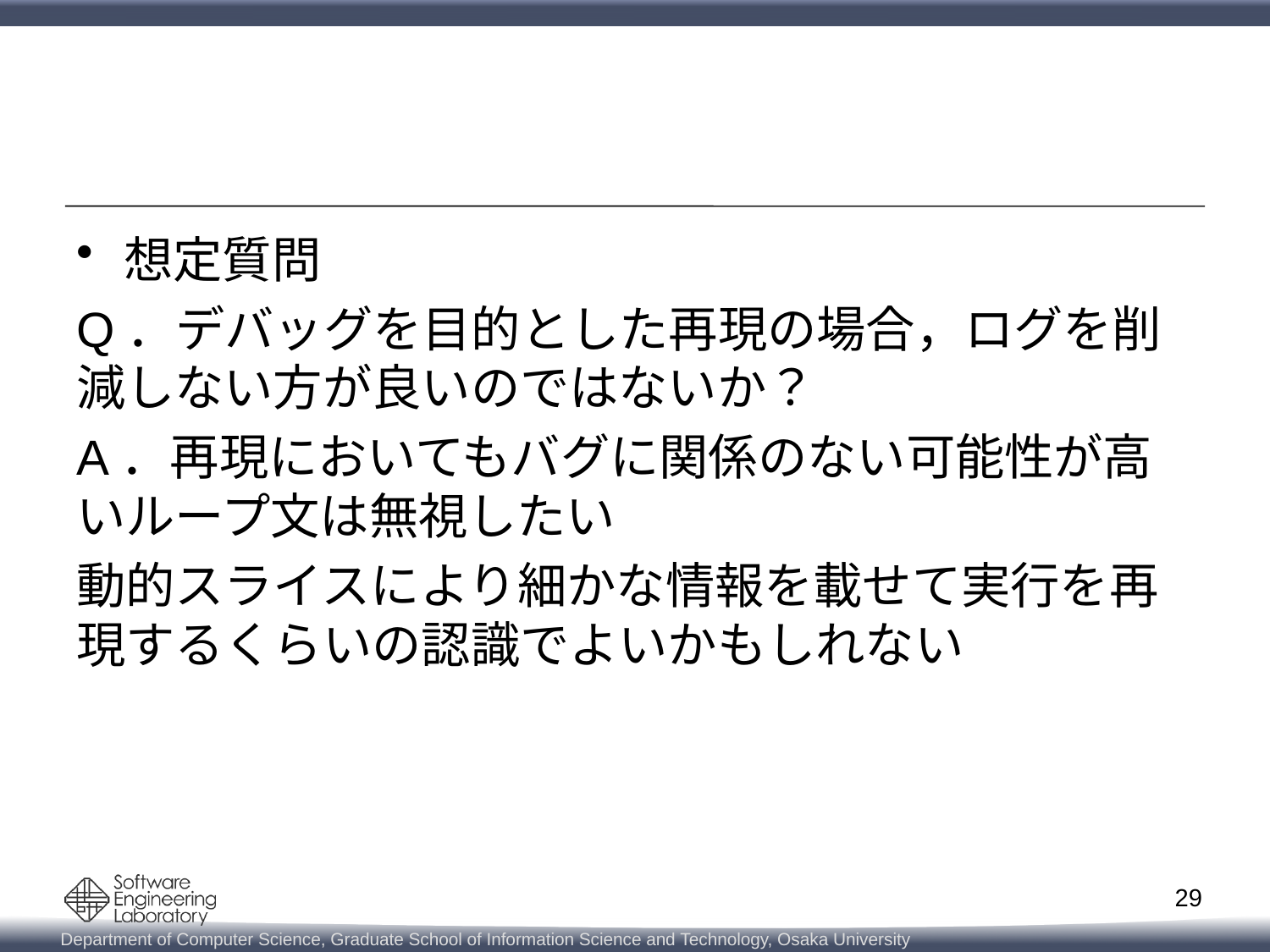

#
想定質問
Q．デバッグを目的とした再現の場合，ログを削減しない方が良いのではないか？
A．再現においてもバグに関係のない可能性が高いループ文は無視したい
動的スライスにより細かな情報を載せて実行を再現するくらいの認識でよいかもしれない
29